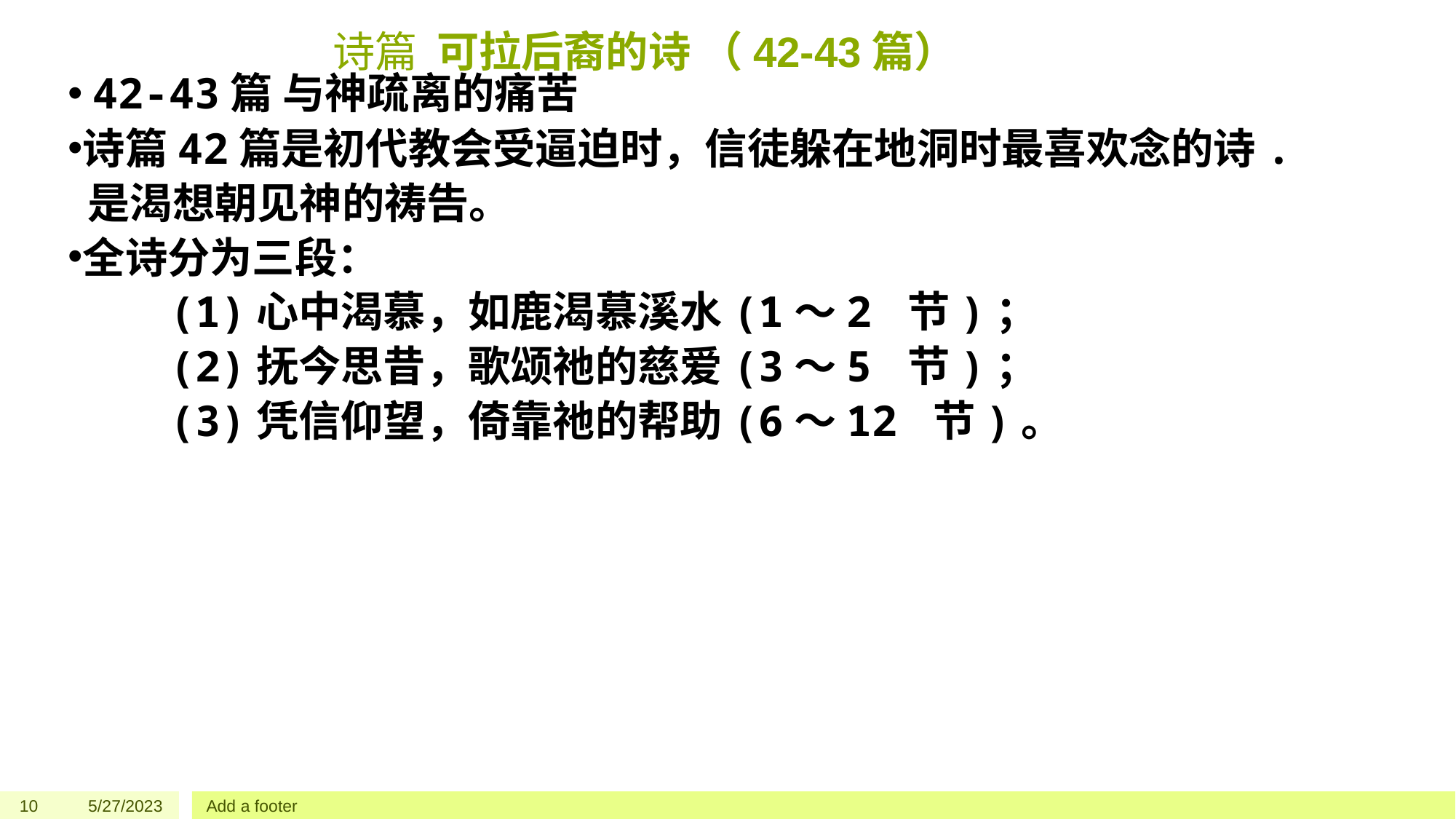

# 诗篇  可拉后裔的诗 （42-43篇）
42-43篇 与神疏离的痛苦
诗篇42篇是初代教会受逼迫时，信徒躲在地洞时最喜欢念的诗.
 是渴想朝见神的祷告。
全诗分为三段：
    (1)心中渴慕，如鹿渴慕溪水(1～2 节)；
    (2)抚今思昔，歌颂祂的慈爱(3～5 节)；
    (3)凭信仰望，倚靠祂的帮助(6～12 节)。

10
5/27/2023
Add a footer